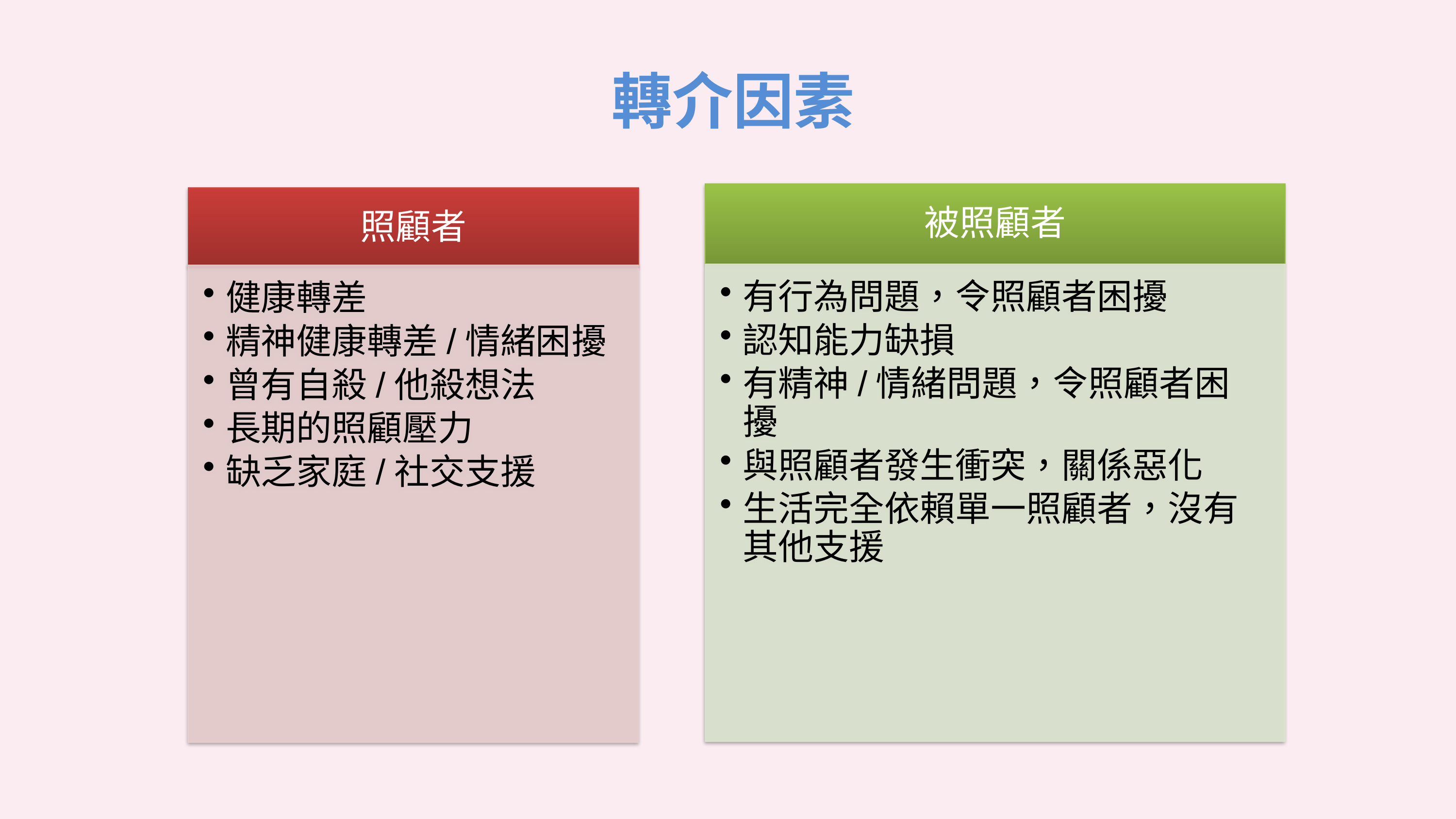

轉介因素
照顧者
健康轉差
精神健康轉差/情緒困擾
曾有自殺/他殺想法
長期的照顧壓力
缺乏家庭/社交支援
被照顧者
有行為問題，令照顧者困擾
認知能力缺損
有精神/情緒問題，令照顧者困擾
與照顧者發生衝突，關係惡化
生活完全依賴單一照顧者，沒有其他支援